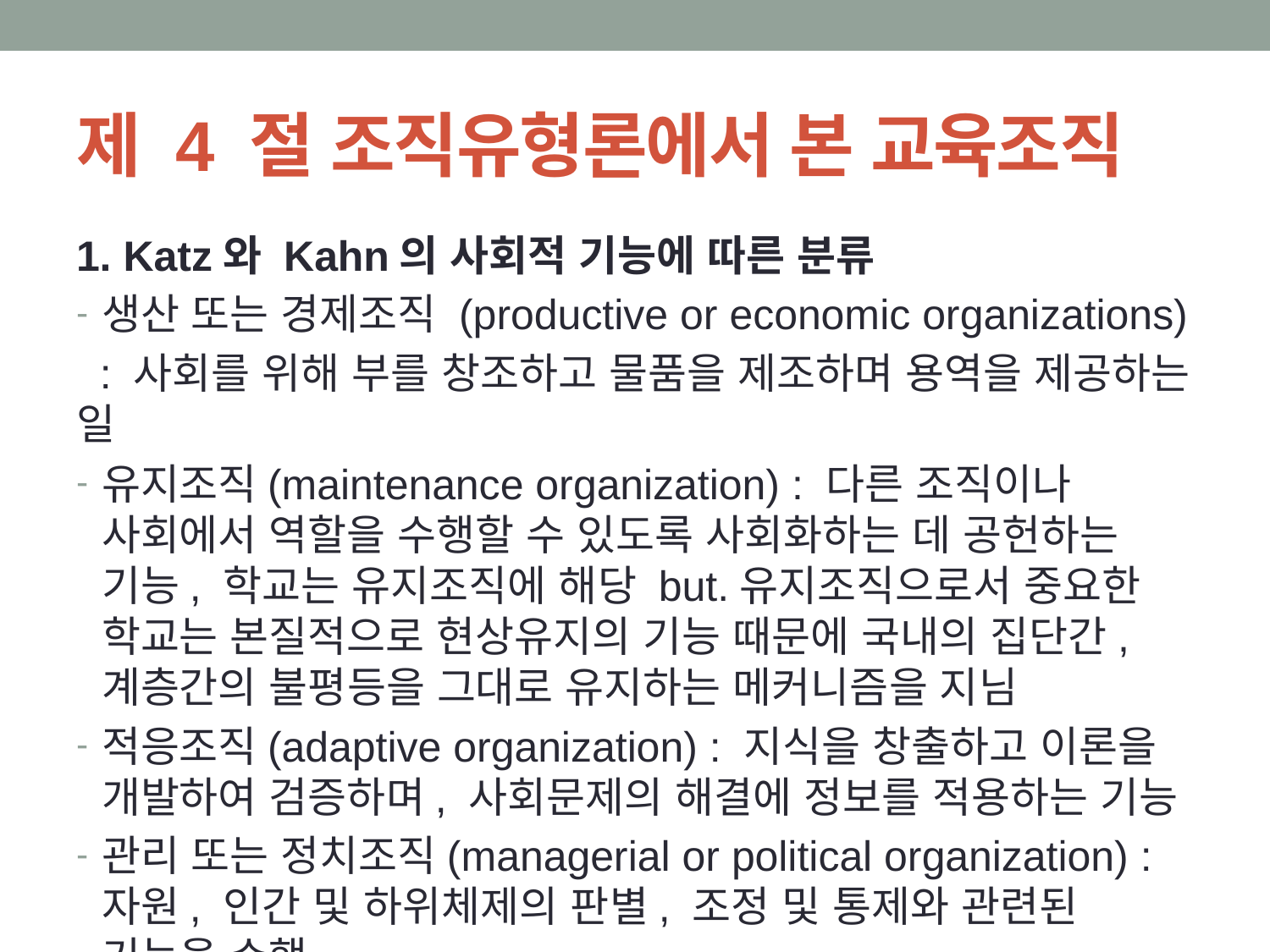

# 제 4 절 조직유형론에서 본 교육조직
1. Katz와 Kahn의 사회적 기능에 따른 분류
생산 또는 경제조직 (productive or economic organizations)
  : 사회를 위해 부를 창조하고 물품을 제조하며 용역을 제공하는 일
유지조직(maintenance organization) : 다른 조직이나 사회에서 역할을 수행할 수 있도록 사회화하는 데 공헌하는 기능, 학교는 유지조직에 해당 but.유지조직으로서 중요한 학교는 본질적으로 현상유지의 기능 때문에 국내의 집단간, 계층간의 불평등을 그대로 유지하는 메커니즘을 지님
적응조직(adaptive organization) : 지식을 창출하고 이론을 개발하여 검증하며, 사회문제의 해결에 정보를 적용하는 기능
관리 또는 정치조직(managerial or political organization) : 자원, 인간 및 하위체제의 판별, 조정 및 통제와 관련된 기능을 수행